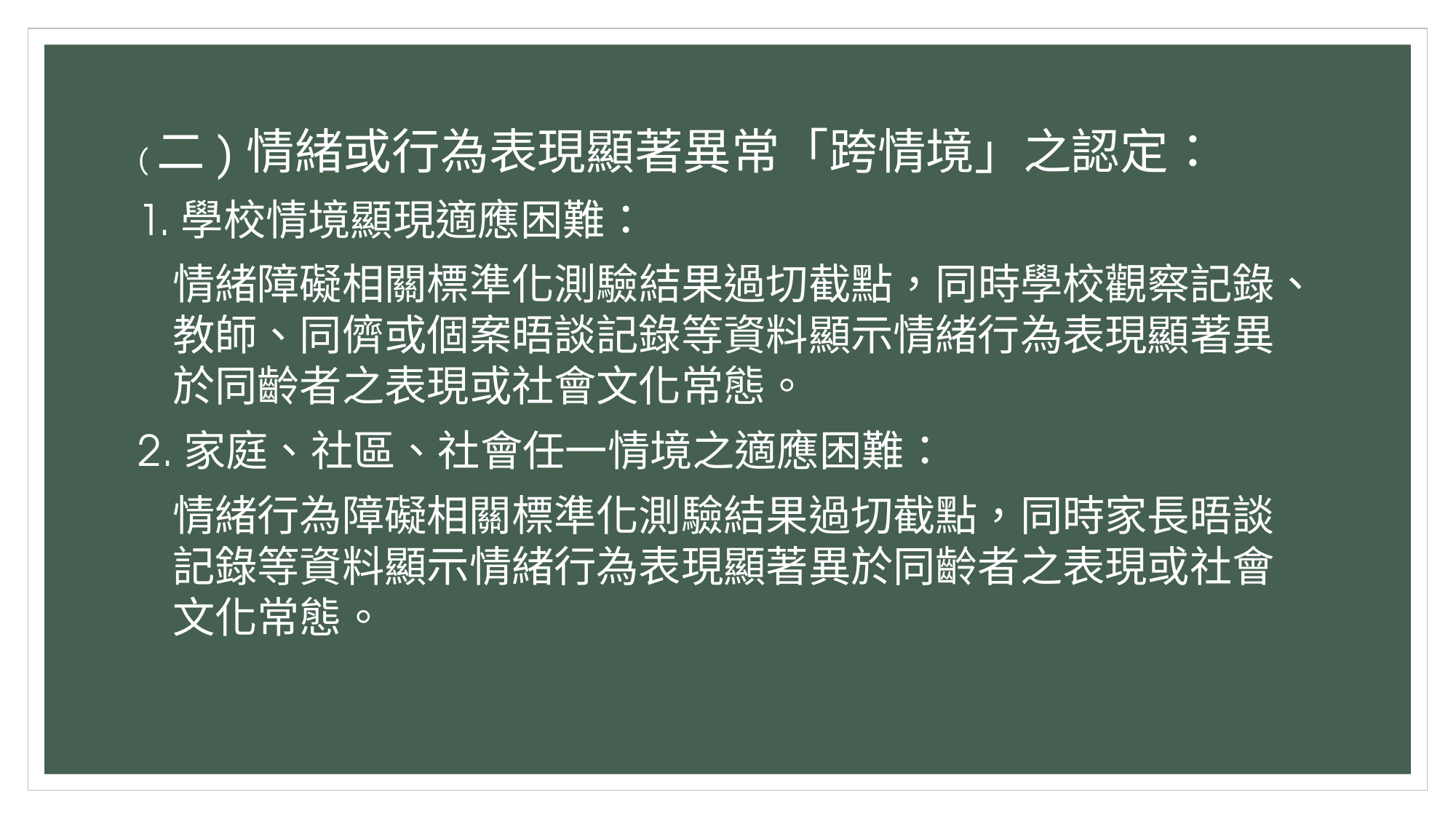

(二)情緒或行為表現顯著異常「跨情境」之認定：
1.學校情境顯現適應困難：
情緒障礙相關標準化測驗結果過切截點，同時學校觀察記錄、教師、同儕或個案晤談記錄等資料顯示情緒行為表現顯著異於同齡者之表現或社會文化常態。
2.家庭、社區、社會任一情境之適應困難：
情緒行為障礙相關標準化測驗結果過切截點，同時家長晤談記錄等資料顯示情緒行為表現顯著異於同齡者之表現或社會文化常態。